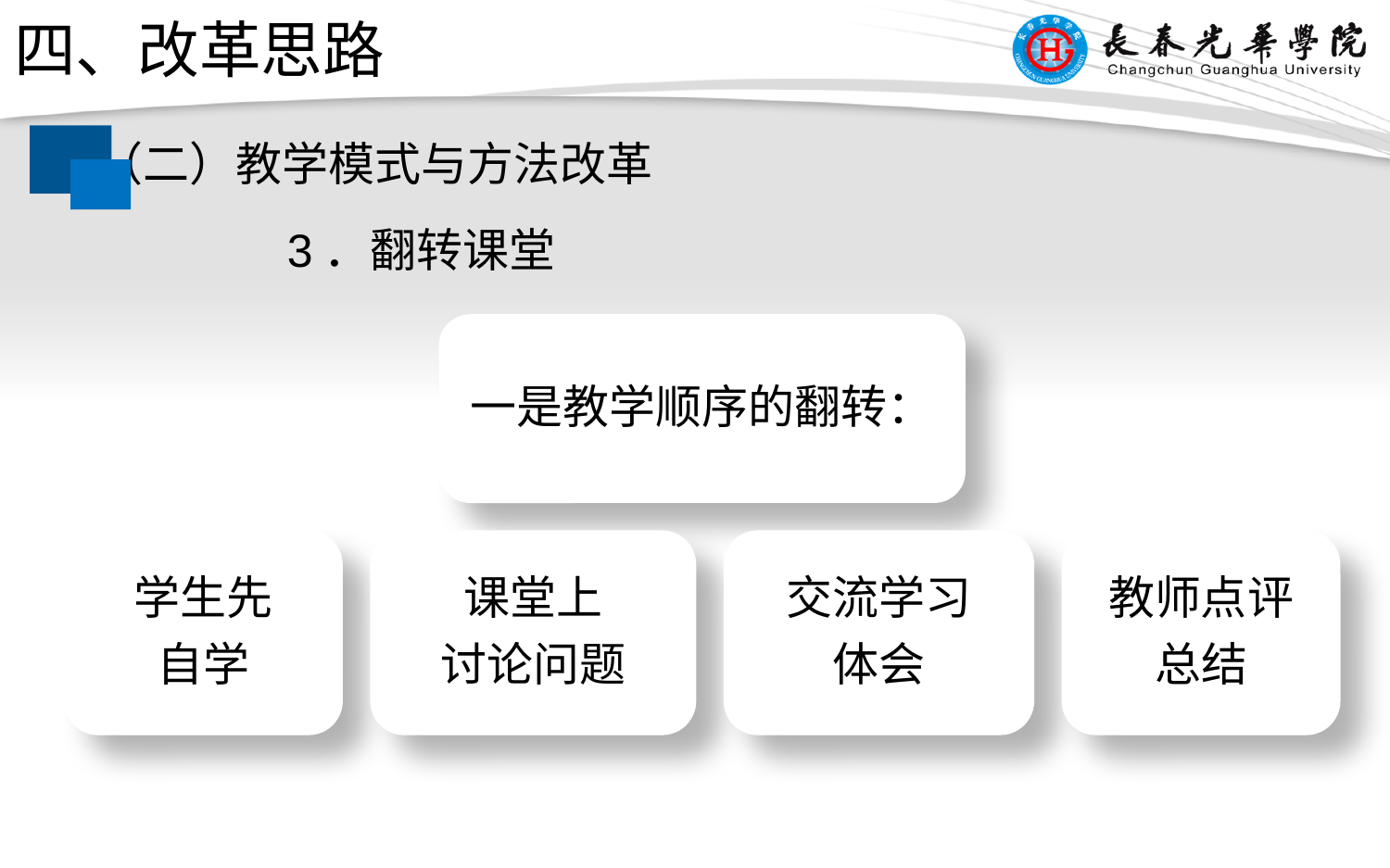

四、改革思路

（二）教学模式与方法改革
3．翻转课堂
一是教学顺序的翻转：
学生先
自学
课堂上
讨论问题
交流学习
体会
教师点评
总结